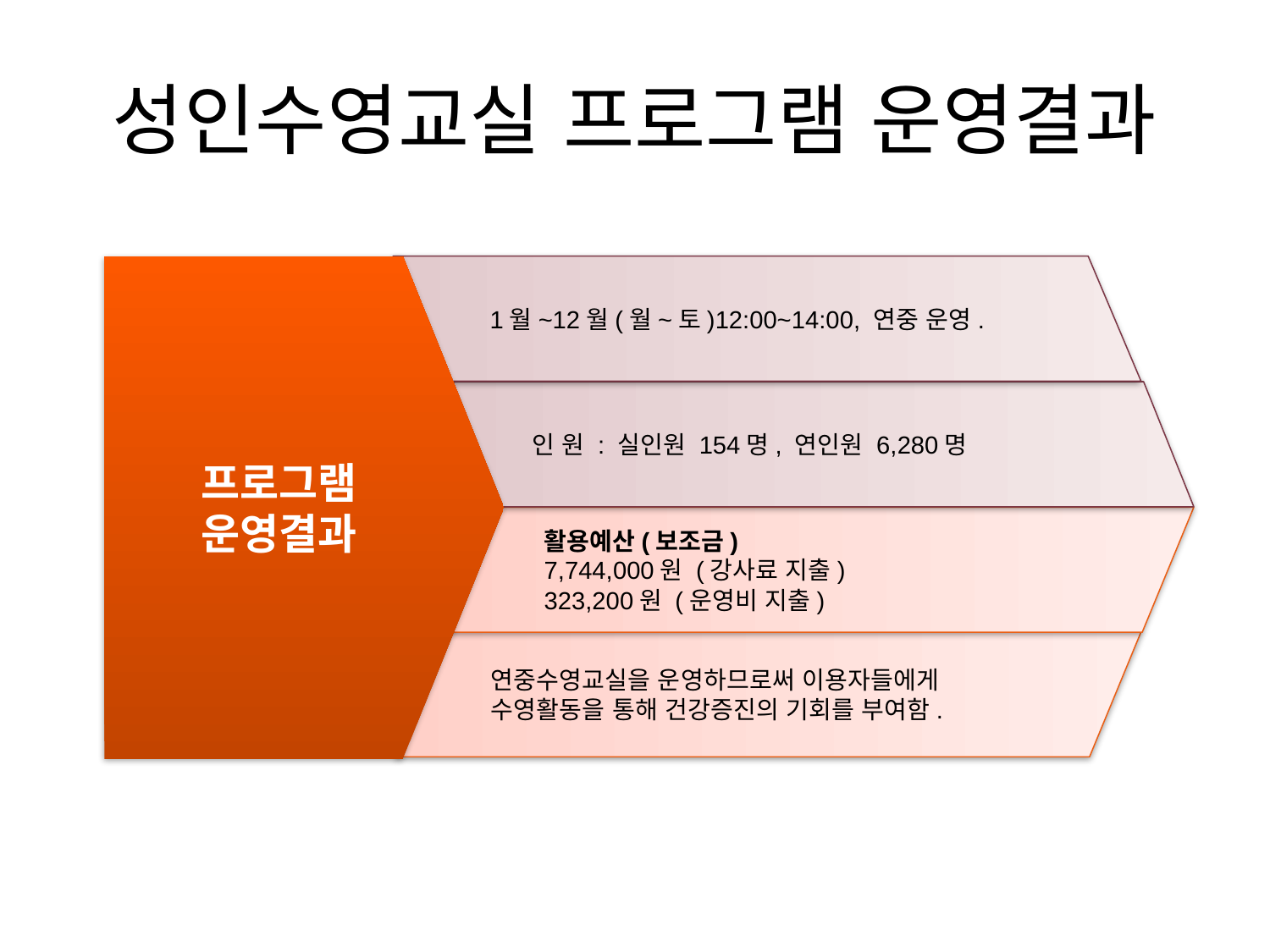

# 성인수영교실 프로그램 운영결과
프로그램
운영결과
1월~12월(월~토)12:00~14:00, 연중 운영.
인 원 : 실인원 154명, 연인원 6,280명
활용예산(보조금)
7,744,000원 (강사료 지출)
323,200원 (운영비 지출)
연중수영교실을 운영하므로써 이용자들에게 수영활동을 통해 건강증진의 기회를 부여함.